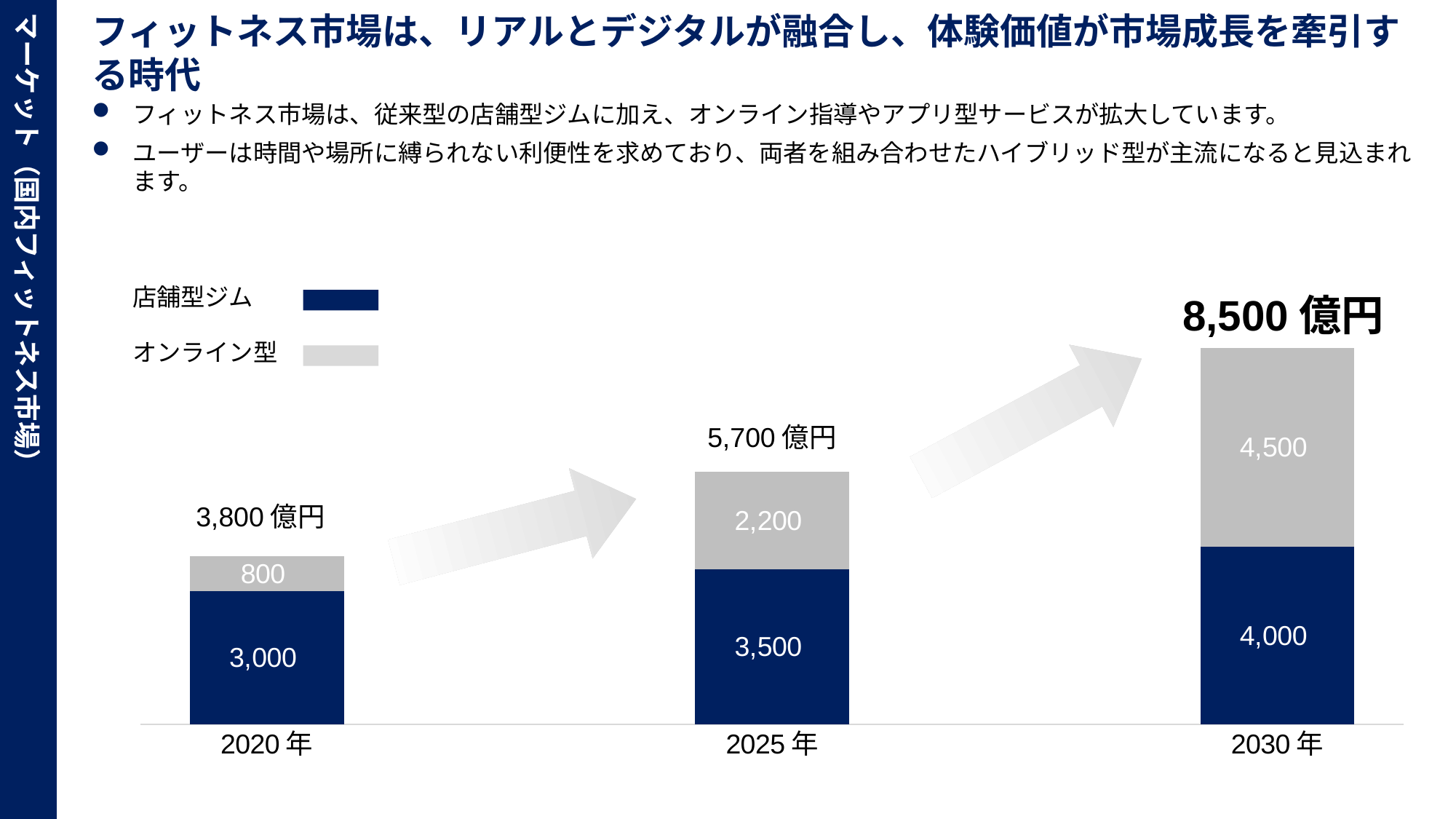

マーケット（国内フィットネス市場）
フィットネス市場は、リアルとデジタルが融合し、体験価値が市場成長を牽引する時代
フィットネス市場は、従来型の店舗型ジムに加え、オンライン指導やアプリ型サービスが拡大しています。
ユーザーは時間や場所に縛られない利便性を求めており、両者を組み合わせたハイブリッド型が主流になると見込まれます。
8,500億円
店舗型ジム

### Chart

| Category | 店舗型 | オンライン型 |
|---|---|---|
| 2020年 | 3000.0 | 800.0 |
|  | None | None |
| 2025年 | 3500.0 | 2200.0 |
|  | None | None |
| 2030年 | 4000.0 | 4500.0 |
オンライン型

5,700億円
3,800億円